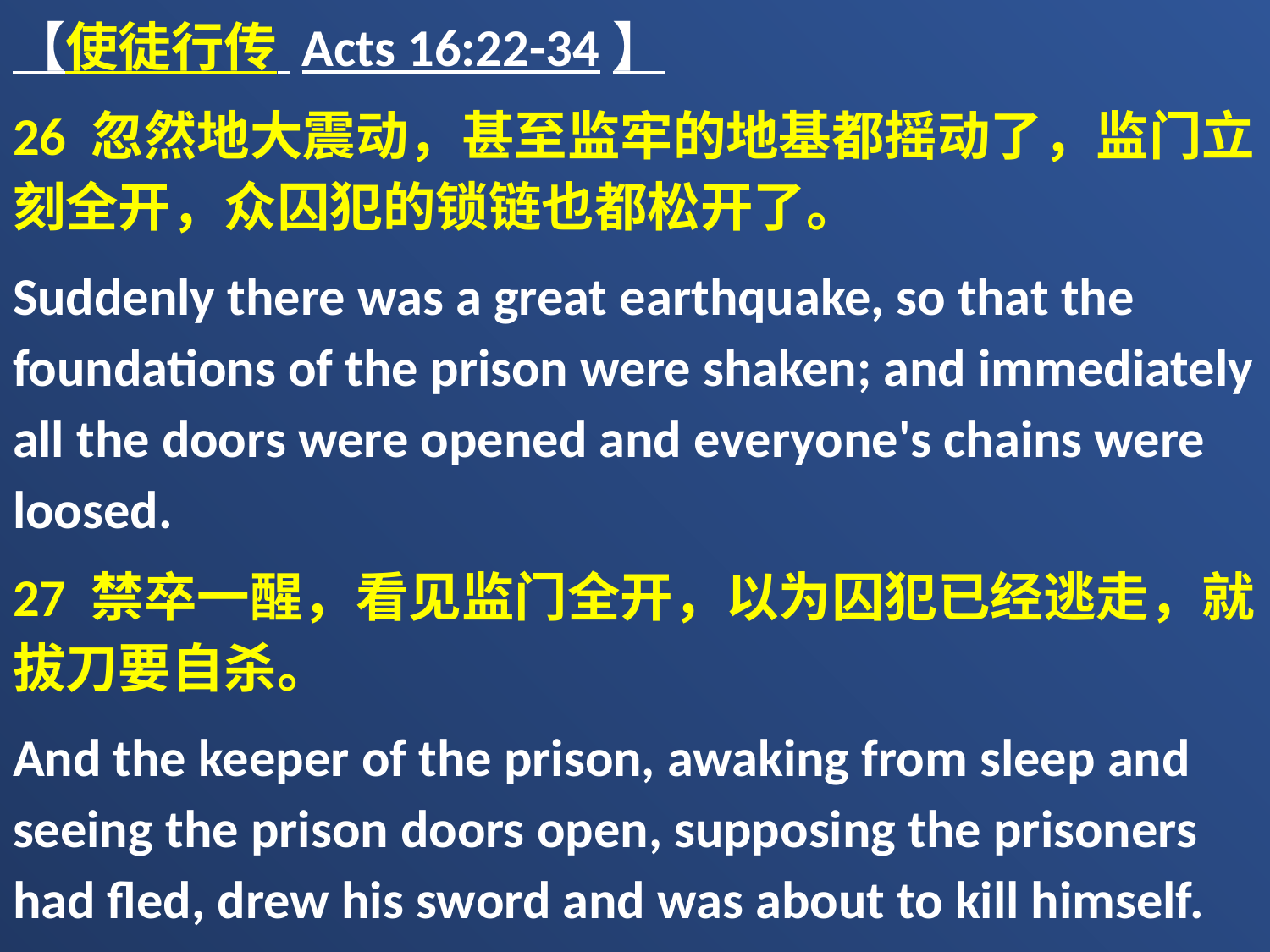

【使徒行传 Acts 16:22-34】
26 忽然地大震动，甚至监牢的地基都摇动了，监门立刻全开，众囚犯的锁链也都松开了。
Suddenly there was a great earthquake, so that the foundations of the prison were shaken; and immediately all the doors were opened and everyone's chains were loosed.
27 禁卒一醒，看见监门全开，以为囚犯已经逃走，就拔刀要自杀。
And the keeper of the prison, awaking from sleep and seeing the prison doors open, supposing the prisoners had fled, drew his sword and was about to kill himself.